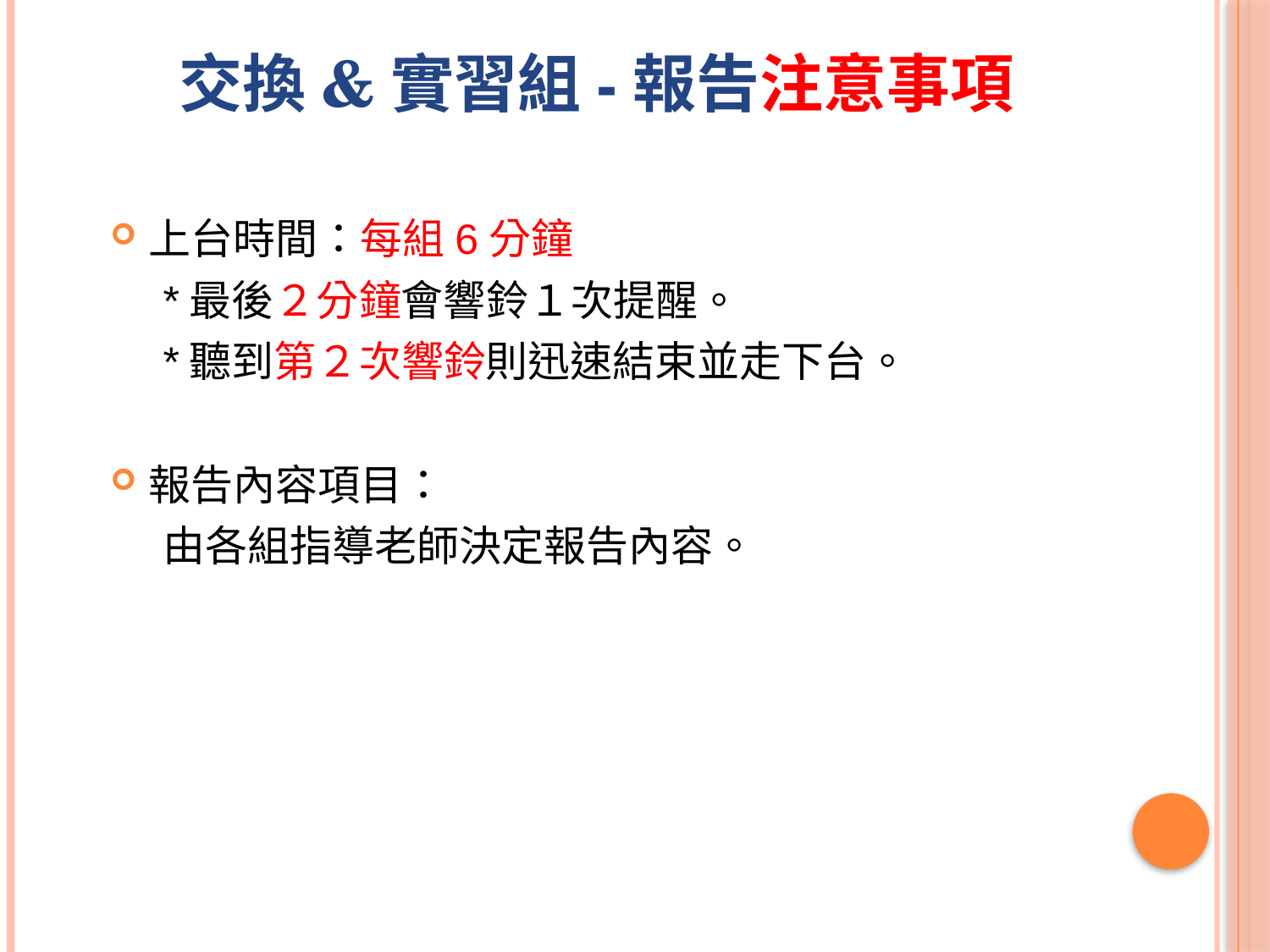

交換&實習組-報告注意事項
上台時間：每組6分鐘
　*最後２分鐘會響鈴１次提醒。
　*聽到第２次響鈴則迅速結束並走下台。

報告內容項目：
  由各組指導老師決定報告內容。